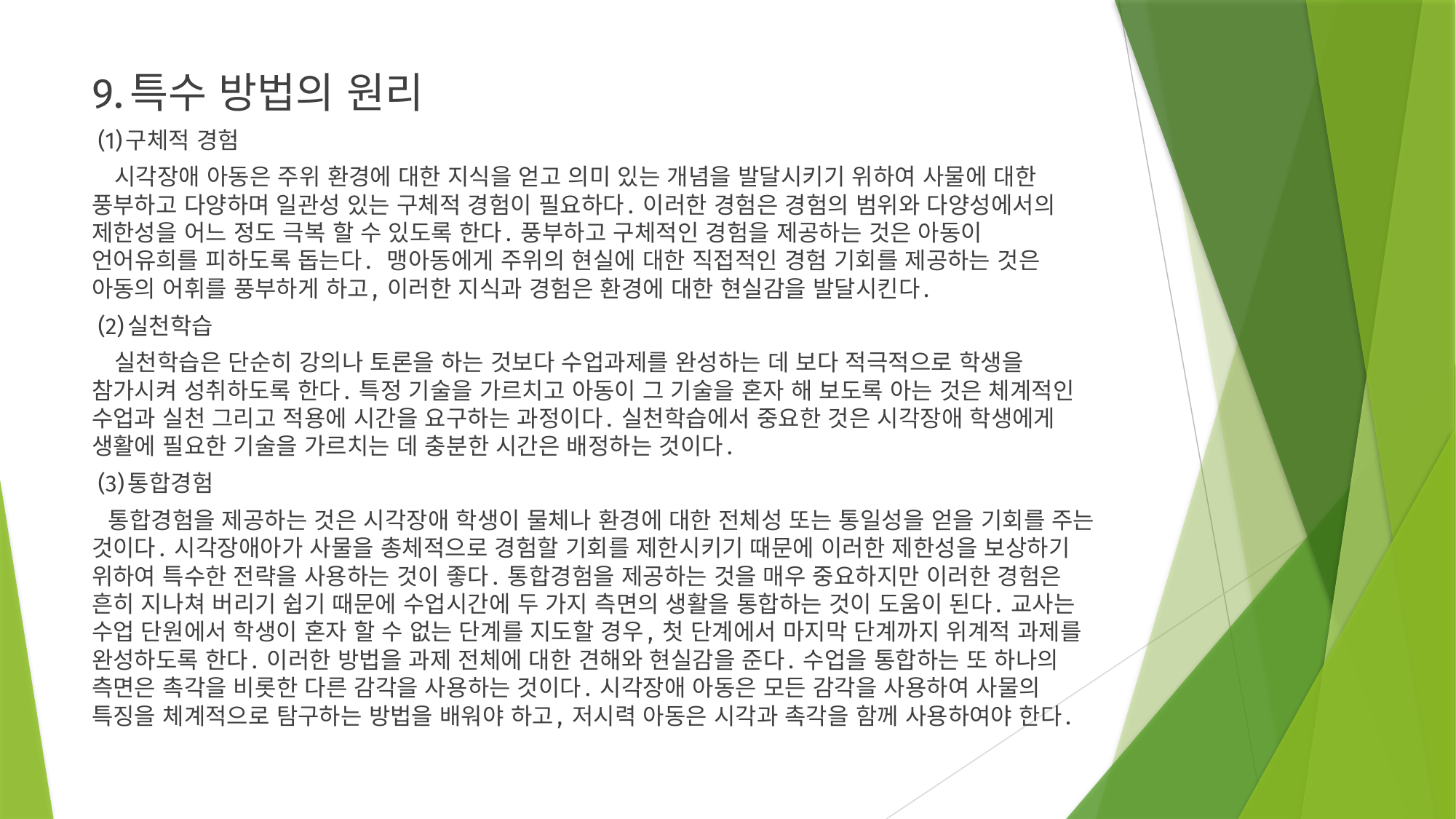

9.특수 방법의 원리
 (1)구체적 경험
   시각장애 아동은 주위 환경에 대한 지식을 얻고 의미 있는 개념을 발달시키기 위하여 사물에 대한 풍부하고 다양하며 일관성 있는 구체적 경험이 필요하다. 이러한 경험은 경험의 범위와 다양성에서의 제한성을 어느 정도 극복 할 수 있도록 한다. 풍부하고 구체적인 경험을 제공하는 것은 아동이 언어유희를 피하도록 돕는다.  맹아동에게 주위의 현실에 대한 직접적인 경험 기회를 제공하는 것은 아동의 어휘를 풍부하게 하고, 이러한 지식과 경험은 환경에 대한 현실감을 발달시킨다.
 (2)실천학습
   실천학습은 단순히 강의나 토론을 하는 것보다 수업과제를 완성하는 데 보다 적극적으로 학생을 참가시켜 성취하도록 한다. 특정 기술을 가르치고 아동이 그 기술을 혼자 해 보도록 아는 것은 체계적인 수업과 실천 그리고 적용에 시간을 요구하는 과정이다. 실천학습에서 중요한 것은 시각장애 학생에게 생활에 필요한 기술을 가르치는 데 충분한 시간은 배정하는 것이다.
 (3)통합경험
  통합경험을 제공하는 것은 시각장애 학생이 물체나 환경에 대한 전체성 또는 통일성을 얻을 기회를 주는 것이다. 시각장애아가 사물을 총체적으로 경험할 기회를 제한시키기 때문에 이러한 제한성을 보상하기 위하여 특수한 전략을 사용하는 것이 좋다. 통합경험을 제공하는 것을 매우 중요하지만 이러한 경험은 흔히 지나쳐 버리기 쉽기 때문에 수업시간에 두 가지 측면의 생활을 통합하는 것이 도움이 된다. 교사는 수업 단원에서 학생이 혼자 할 수 없는 단계를 지도할 경우, 첫 단계에서 마지막 단계까지 위계적 과제를 완성하도록 한다. 이러한 방법을 과제 전체에 대한 견해와 현실감을 준다. 수업을 통합하는 또 하나의 측면은 촉각을 비롯한 다른 감각을 사용하는 것이다. 시각장애 아동은 모든 감각을 사용하여 사물의 특징을 체계적으로 탐구하는 방법을 배워야 하고, 저시력 아동은 시각과 촉각을 함께 사용하여야 한다.